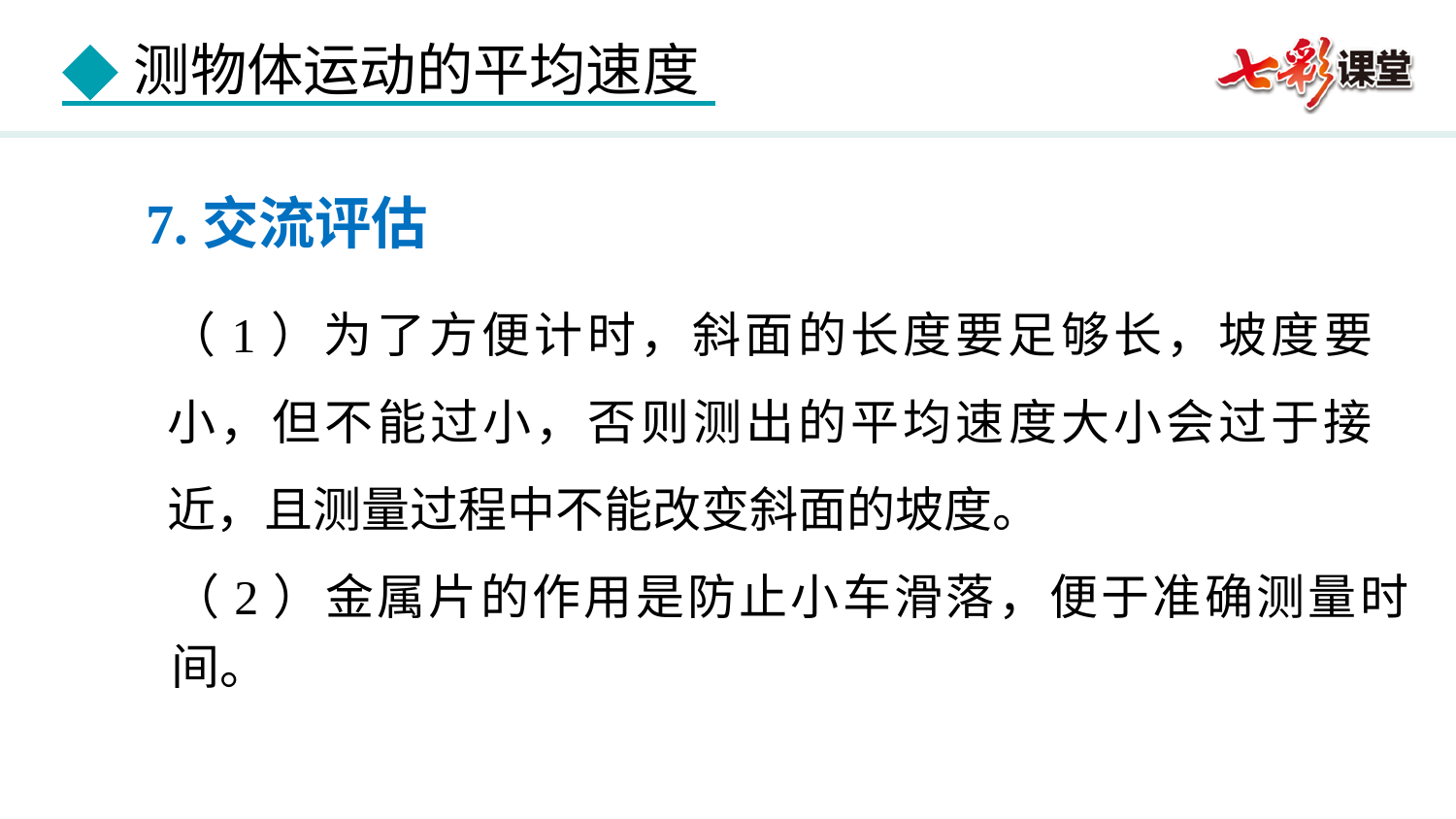

7.交流评估
（1）为了方便计时，斜面的长度要足够长，坡度要小，但不能过小，否则测出的平均速度大小会过于接近，且测量过程中不能改变斜面的坡度。
（2）金属片的作用是防止小车滑落，便于准确测量时间。